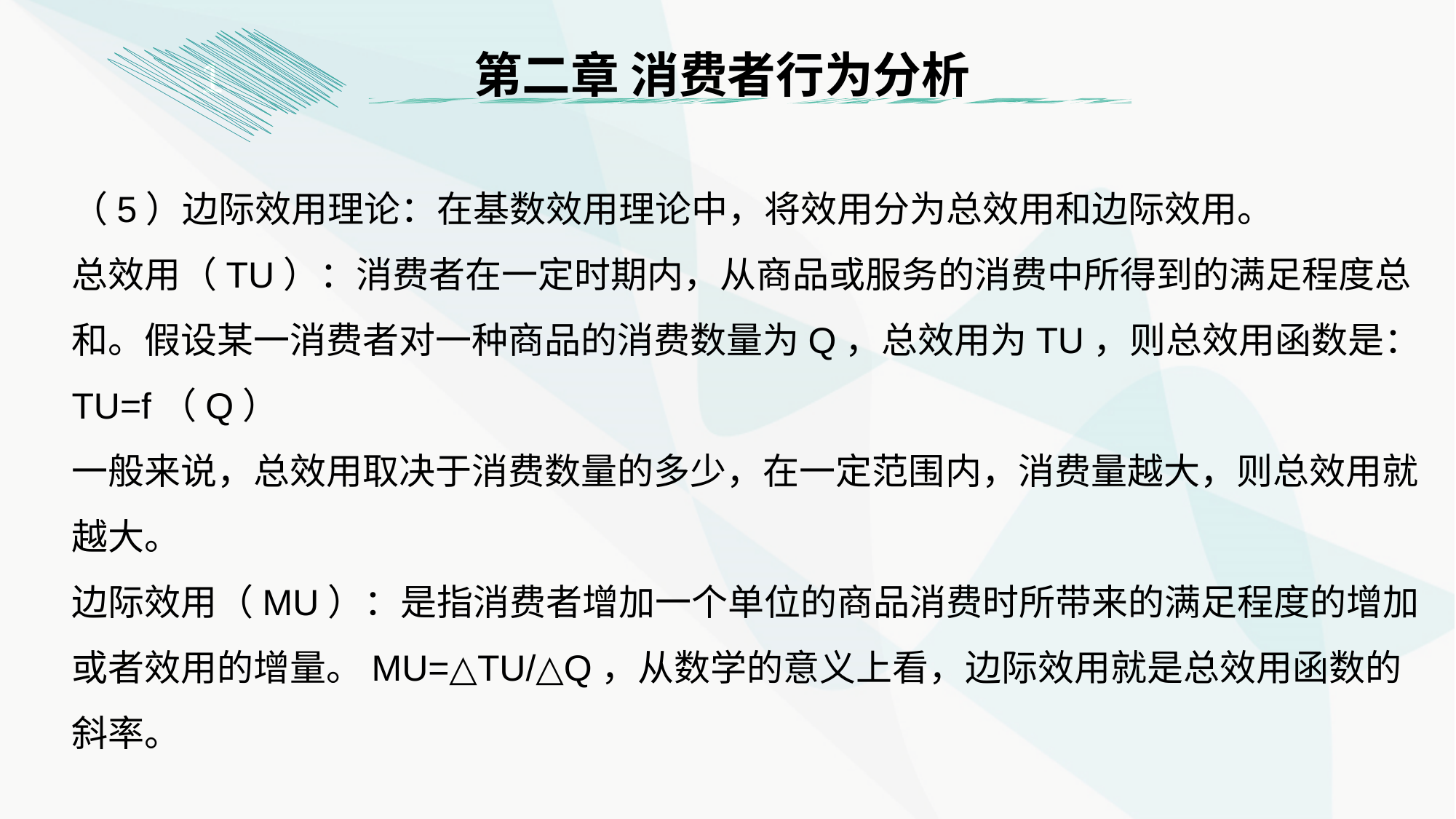

第二章 消费者行为分析
1
（5）边际效用理论：在基数效用理论中，将效用分为总效用和边际效用。
总效用（TU）：消费者在一定时期内，从商品或服务的消费中所得到的满足程度总和。假设某一消费者对一种商品的消费数量为Q，总效用为TU，则总效用函数是： TU=f（Q）
一般来说，总效用取决于消费数量的多少，在一定范围内，消费量越大，则总效用就越大。
边际效用（MU）：是指消费者增加一个单位的商品消费时所带来的满足程度的增加或者效用的增量。MU=△TU/△Q，从数学的意义上看，边际效用就是总效用函数的斜率。